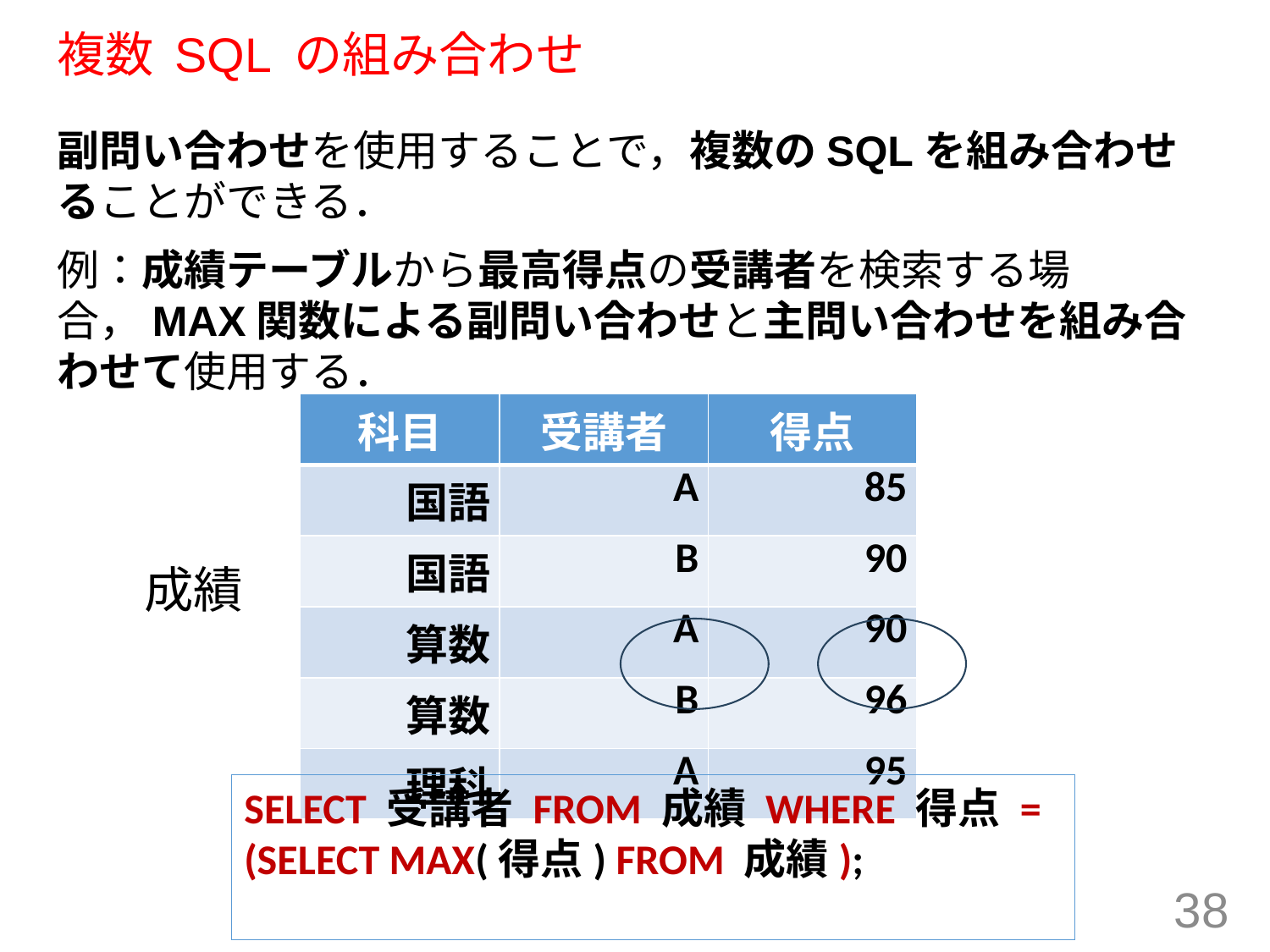

# 複数 SQL の組み合わせ
副問い合わせを使用することで，複数のSQLを組み合わせることができる．
例：成績テーブルから最高得点の受講者を検索する場合，MAX関数による副問い合わせと主問い合わせを組み合わせて使用する．
| 科目 | 受講者 | 得点 |
| --- | --- | --- |
| 国語 | A | 85 |
| 国語 | B | 90 |
| 算数 | A | 90 |
| 算数 | B | 96 |
| 理科 | A | 95 |
成績

SELECT 受講者 FROM 成績 WHERE 得点 =
(SELECT MAX(得点) FROM 成績);

38